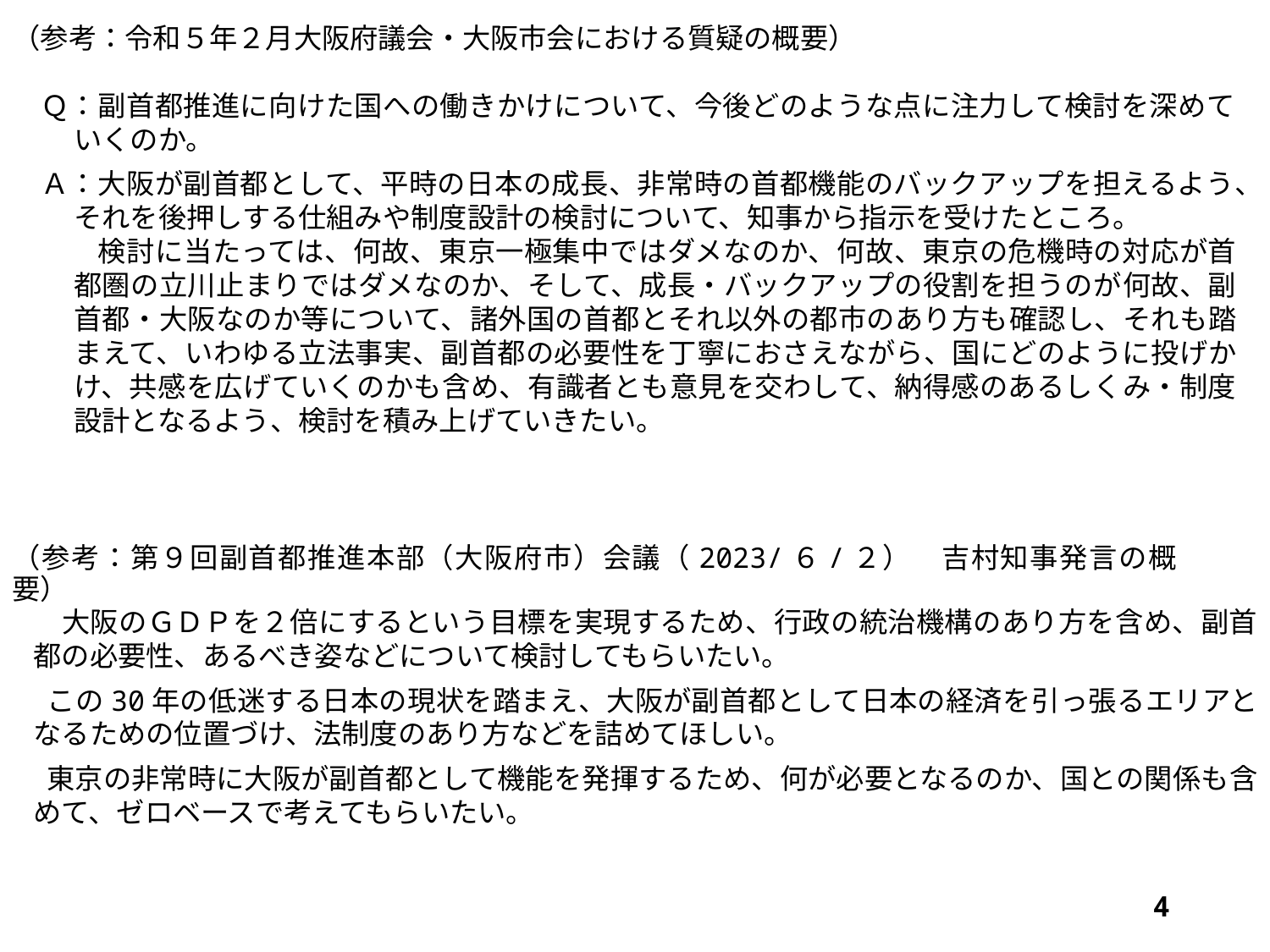

（参考：令和５年２月大阪府議会・大阪市会における質疑の概要）
　Ｑ：副首都推進に向けた国への働きかけについて、今後どのような点に注力して検討を深めていくのか。
　Ａ：大阪が副首都として、平時の日本の成長、非常時の首都機能のバックアップを担えるよう、それを後押しする仕組みや制度設計の検討について、知事から指示を受けたところ。
　　　検討に当たっては、何故、東京一極集中ではダメなのか、何故、東京の危機時の対応が首都圏の立川止まりではダメなのか、そして、成長・バックアップの役割を担うのが何故、副首都・大阪なのか等について、諸外国の首都とそれ以外の都市のあり方も確認し、それも踏まえて、いわゆる立法事実、副首都の必要性を丁寧におさえながら、国にどのように投げかけ、共感を広げていくのかも含め、有識者とも意見を交わして、納得感のあるしくみ・制度設計となるよう、検討を積み上げていきたい。
（参考：第９回副首都推進本部（大阪府市）会議（2023/６/２）　吉村知事発言の概要）
　大阪のＧＤＰを２倍にするという目標を実現するため、行政の統治機構のあり方を含め、副首都の必要性、あるべき姿などについて検討してもらいたい。
 この30年の低迷する日本の現状を踏まえ、大阪が副首都として日本の経済を引っ張るエリアとなるための位置づけ、法制度のあり方などを詰めてほしい。
 東京の非常時に大阪が副首都として機能を発揮するため、何が必要となるのか、国との関係も含めて、ゼロベースで考えてもらいたい。
4